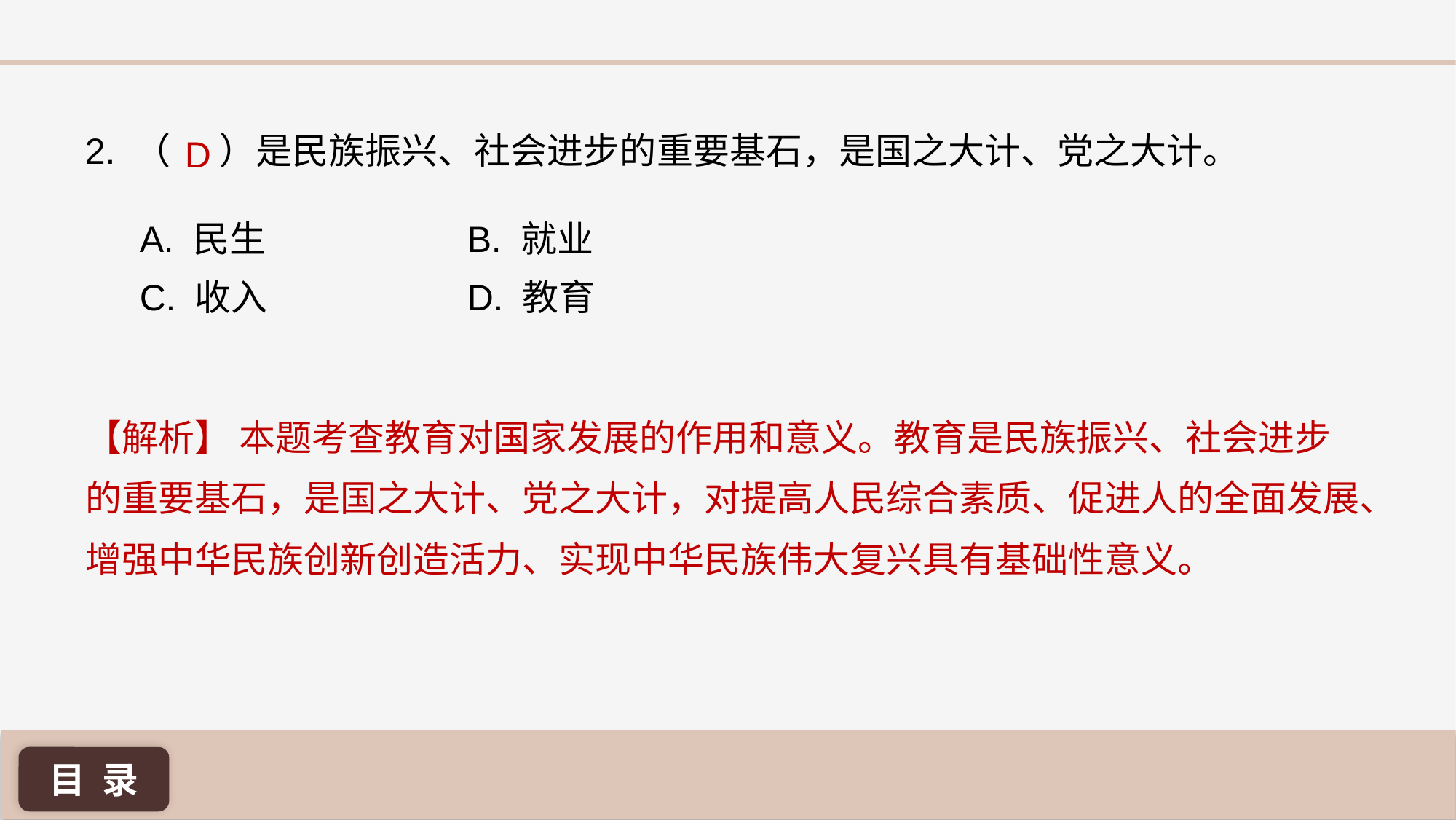

2. （      ）是民族振兴、社会进步的重要基石，是国之大计、党之大计。

A. 民生 		B. 就业
C. 收入 		D. 教育
D
【解析】 本题考查教育对国家发展的作用和意义。教育是民族振兴、社会进步的重要基石，是国之大计、党之大计，对提高人民综合素质、促进人的全面发展、增强中华民族创新创造活力、实现中华民族伟大复兴具有基础性意义。